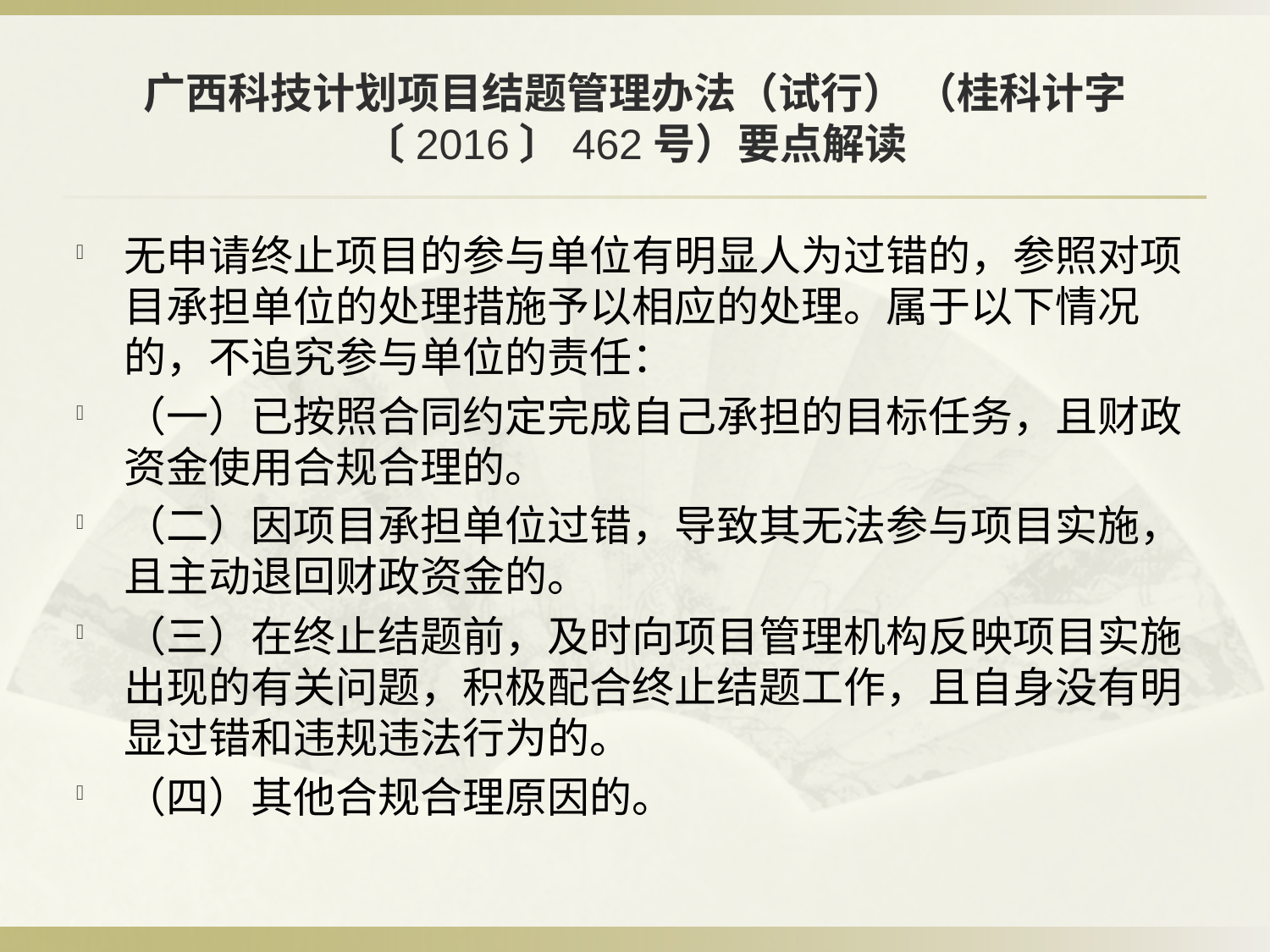

# 广西科技计划项目结题管理办法（试行） （桂科计字〔2016〕462号）要点解读
无申请终止项目的参与单位有明显人为过错的，参照对项目承担单位的处理措施予以相应的处理。属于以下情况的，不追究参与单位的责任：
（一）已按照合同约定完成自己承担的目标任务，且财政资金使用合规合理的。
（二）因项目承担单位过错，导致其无法参与项目实施，且主动退回财政资金的。
（三）在终止结题前，及时向项目管理机构反映项目实施出现的有关问题，积极配合终止结题工作，且自身没有明显过错和违规违法行为的。
（四）其他合规合理原因的。